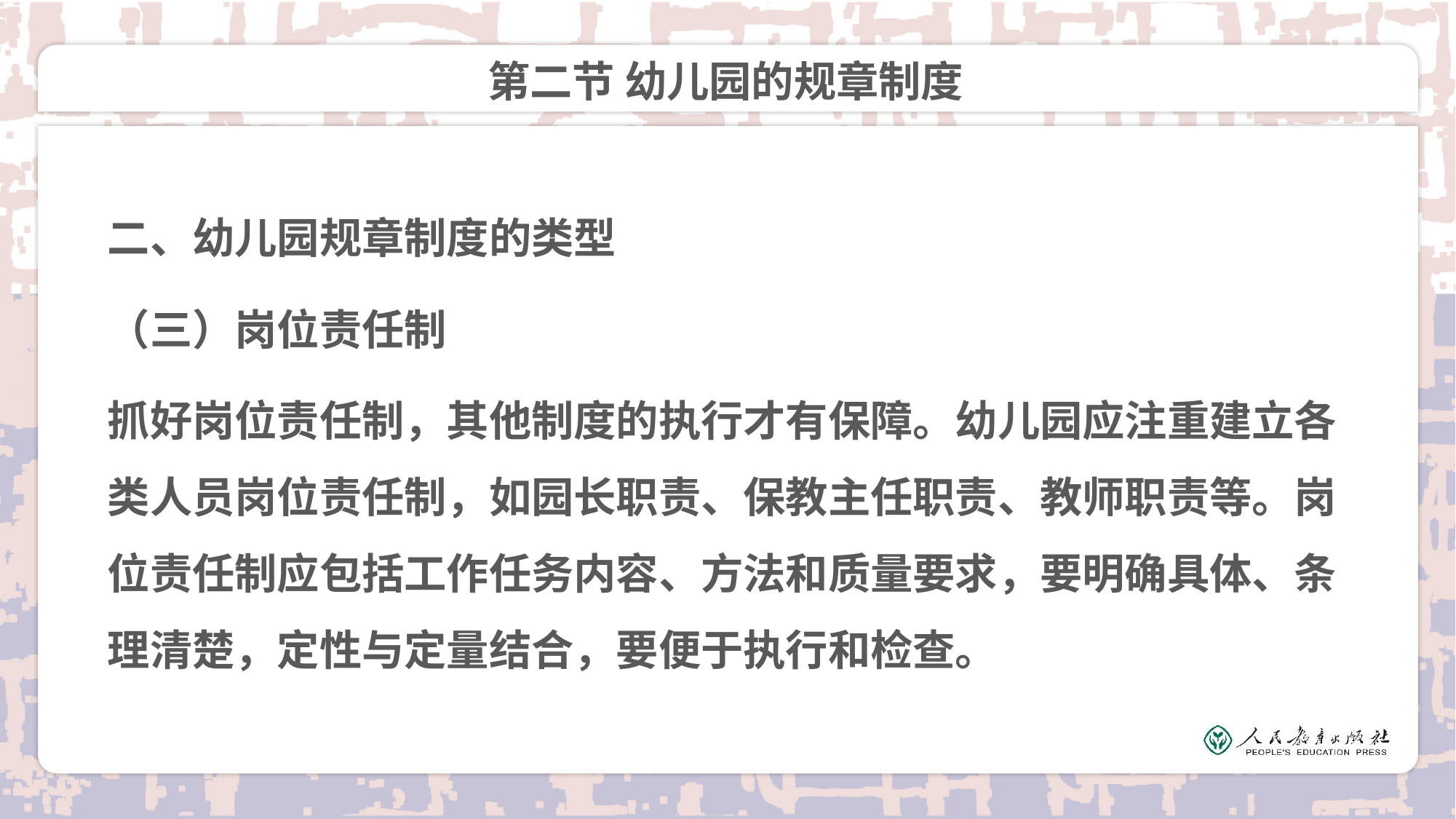

# 第二节 幼儿园的规章制度
二、幼儿园规章制度的类型
（三）岗位责任制
抓好岗位责任制，其他制度的执行才有保障。幼儿园应注重建立各类人员岗位责任制，如园长职责、保教主任职责、教师职责等。岗位责任制应包括工作任务内容、方法和质量要求，要明确具体、条理清楚，定性与定量结合，要便于执行和检查。